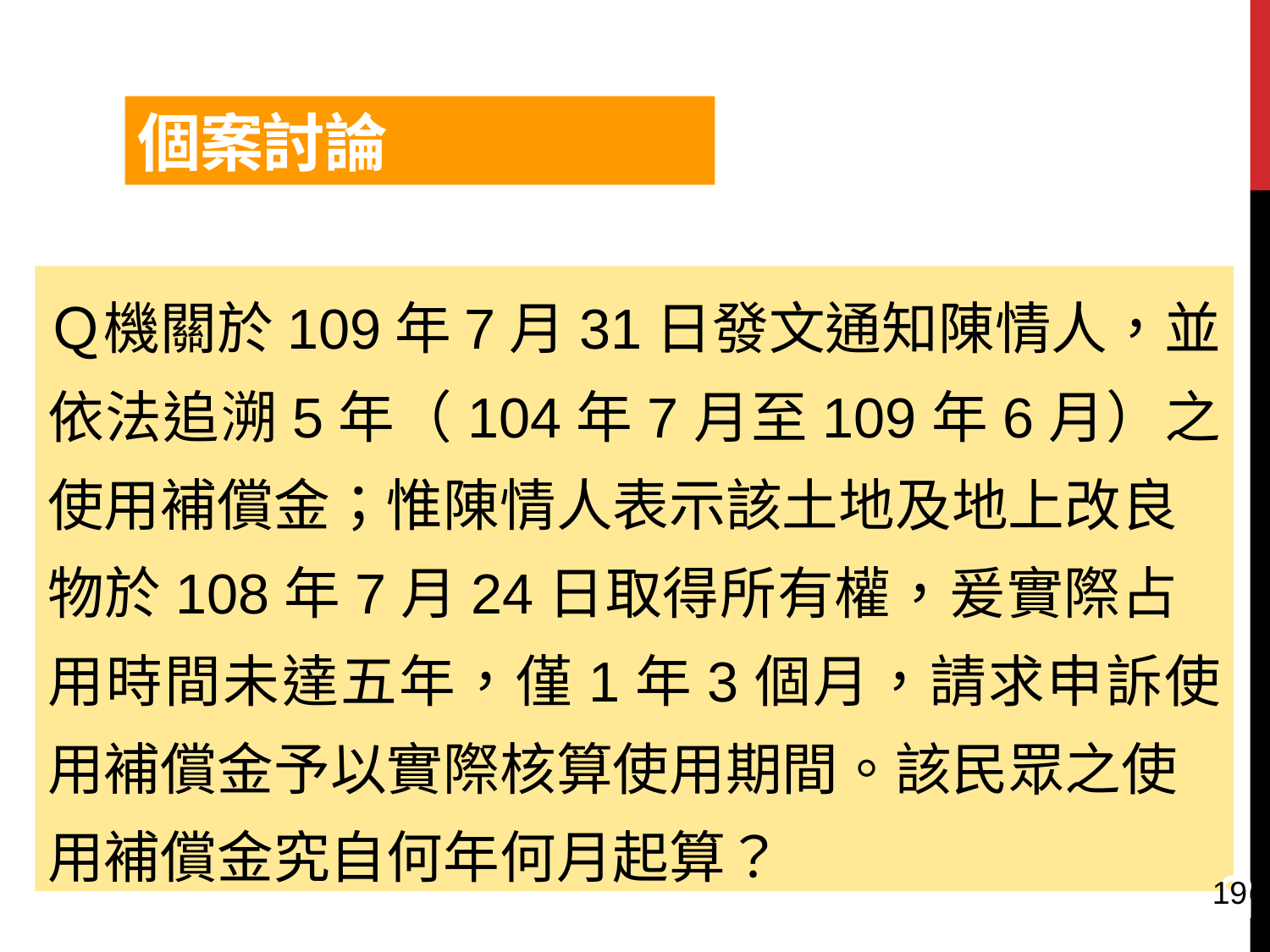

個案討論
Ｑ機關於109年7月31日發文通知陳情人，並依法追溯5年（104年7月至109年6月）之使用補償金；惟陳情人表示該土地及地上改良物於108年7月24日取得所有權，爰實際占用時間未達五年，僅1年3個月，請求申訴使用補償金予以實際核算使用期間。該民眾之使用補償金究自何年何月起算？
19
19